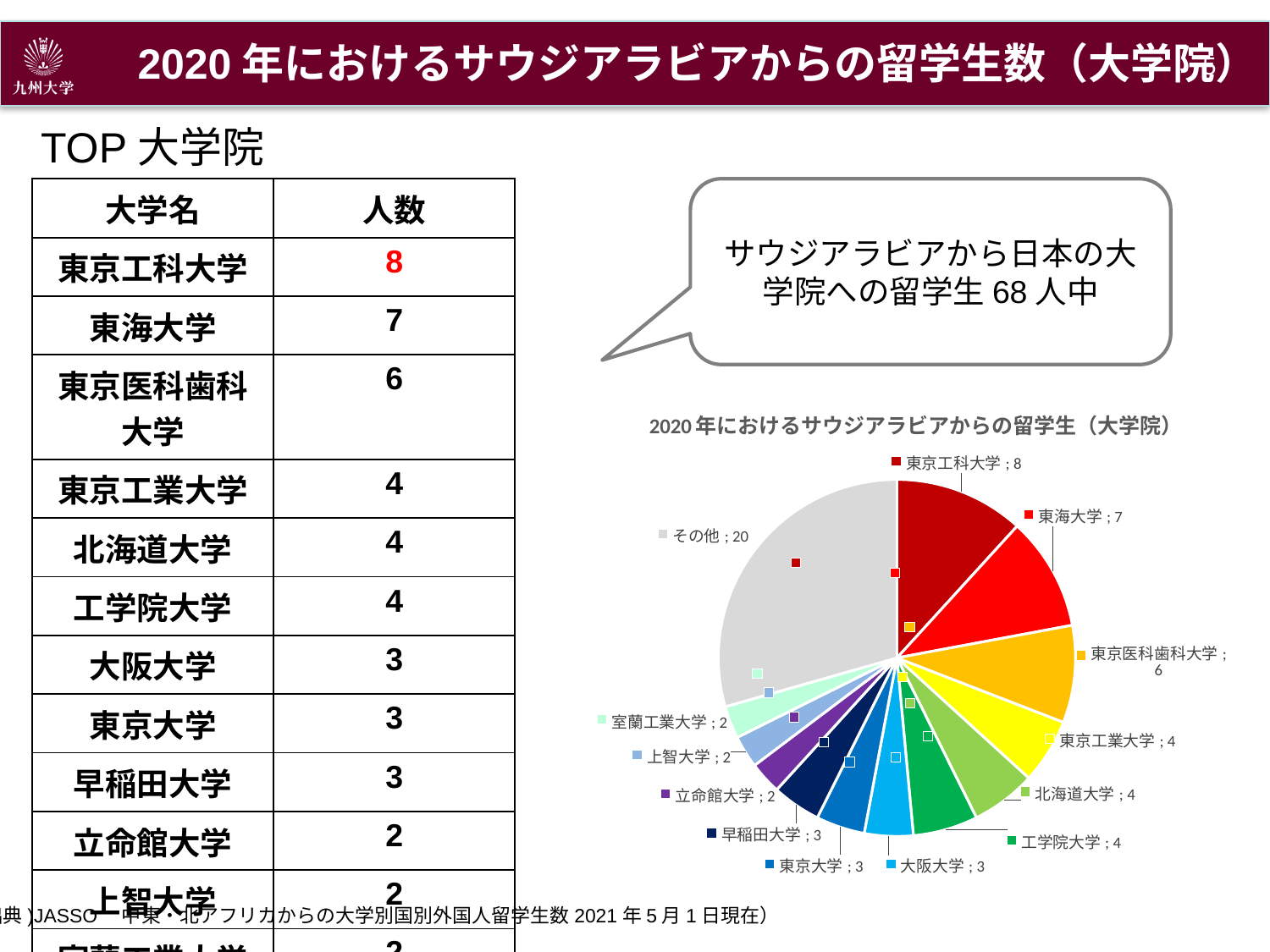

2020年におけるサウジアラビアからの留学生数（大学院）
5
TOP大学院
| 大学名 | 人数 |
| --- | --- |
| 東京工科大学 | 8 |
| 東海大学 | 7 |
| 東京医科歯科大学 | 6 |
| 東京工業大学 | 4 |
| 北海道大学 | 4 |
| 工学院大学 | 4 |
| 大阪大学 | 3 |
| 東京大学 | 3 |
| 早稲田大学 | 3 |
| 立命館大学 | 2 |
| 上智大学 | 2 |
| 室蘭工業大学 | 2 |
サウジアラビアから日本の大学院への留学生68人中

### Chart: 2020年におけるサウジアラビアからの留学生（大学院）

| Category |  |
|---|---|
| 東京工科大学 | 8.0 |
| 東海大学 | 7.0 |
| 東京医科歯科大学 | 6.0 |
| 東京工業大学 | 4.0 |
| 北海道大学 | 4.0 |
| 工学院大学 | 4.0 |
| 大阪大学 | 3.0 |
| 東京大学 | 3.0 |
| 早稲田大学 | 3.0 |
| 立命館大学 | 2.0 |
| 上智大学 | 2.0 |
| 室蘭工業大学 | 2.0 |
| その他 | 20.0 |
(出典)JASSO　中東・北アフリカからの大学別国別外国人留学生数2021年5月1日現在）